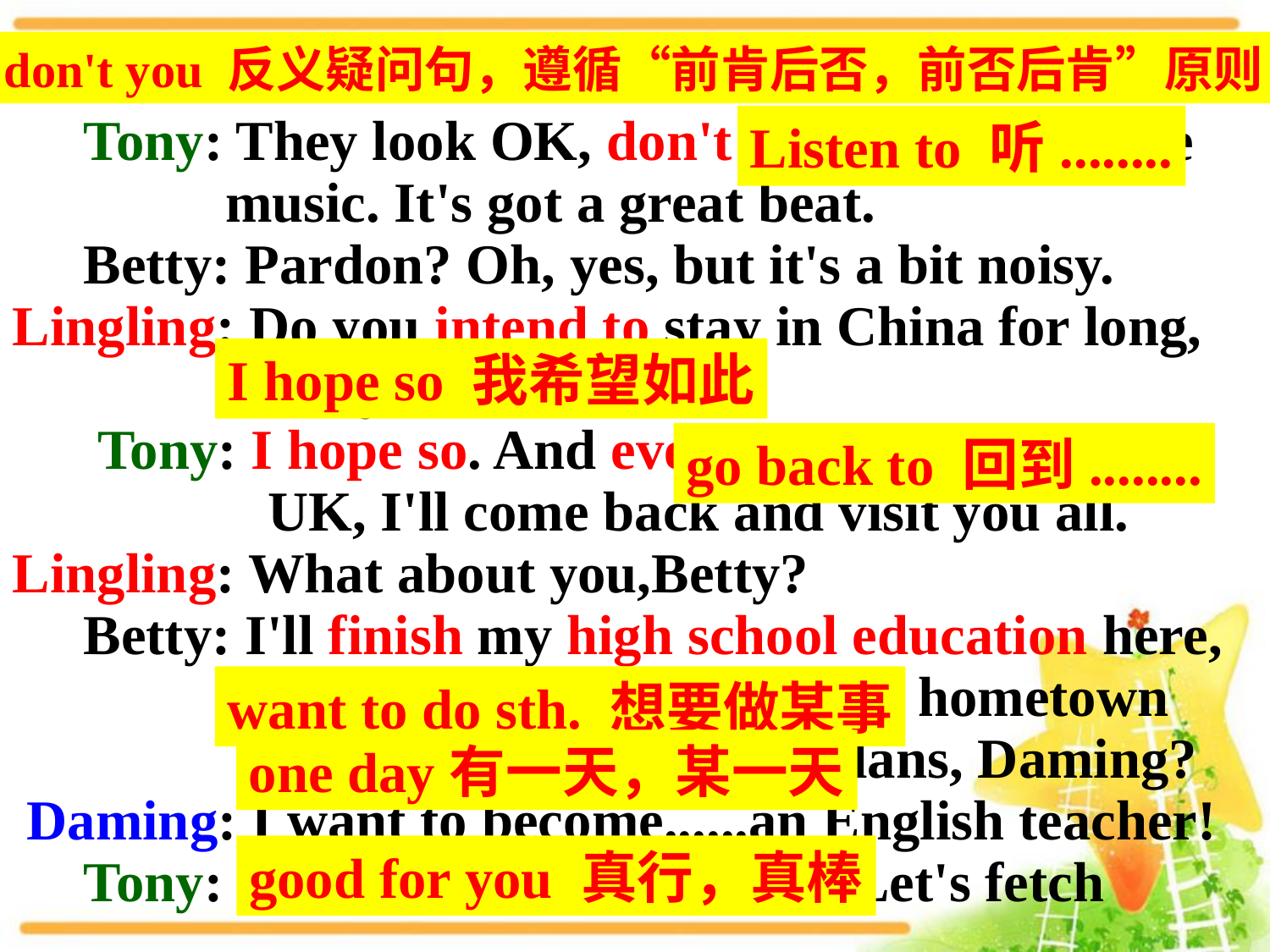

don't you 反义疑问句，遵循“前肯后否，前否后肯”原则
               look wonderful!
     Tony: They look OK, don't they? Listen to the
               music. It's got a great beat.
     Betty: Pardon? Oh, yes, but it's a bit noisy.
Lingling: Do you intend to stay in China for long,
                  Tony ?
      Tony: I hope so. And even if I go back to the
                  UK, I'll come back and visit you all.
Lingling: What about you,Betty?
     Betty: I'll finish my high school education here,
                but I want to go back to my hometown
                one day. What are your plans, Daming?
 Daming: I want to become......an English teacher!
     Tony:  Good for you! Come on! Let's fetch

Listen to 听........
I hope so 我希望如此
go back to 回到........
want to do sth. 想要做某事
one day有一天，某一天
good for you 真行，真棒